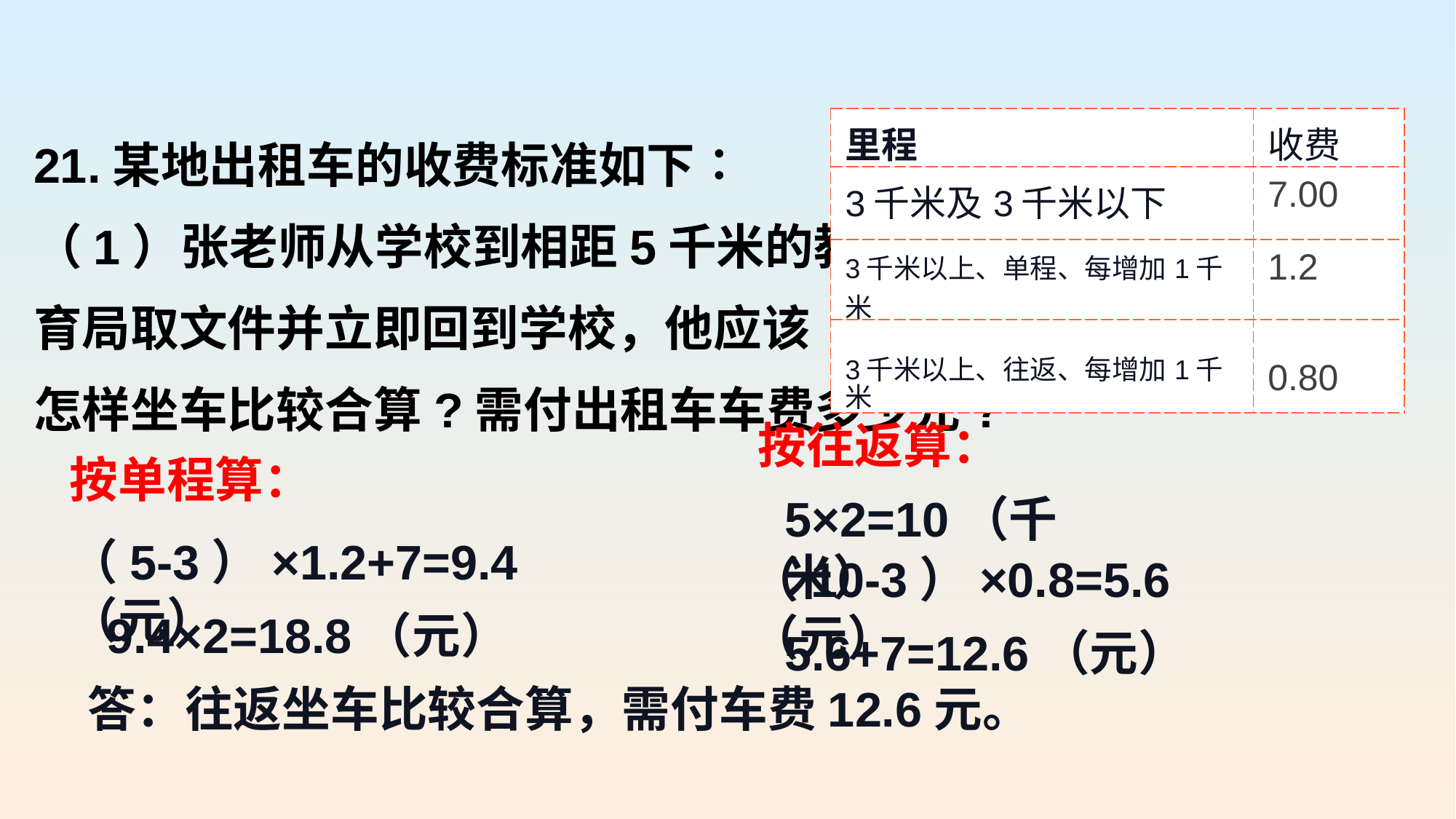

21.某地出租车的收费标准如下∶
（1）张老师从学校到相距5千米的教
育局取文件并立即回到学校，他应该
怎样坐车比较合算?需付出租车车费多少元?
| 里程 | 收费 |
| --- | --- |
| 3千米及3千米以下 | 7.00 |
| 3千米以上、单程、每增加1千米 | 1.2 |
| 3千米以上、往返、每增加1千米 | 0.80 |
按往返算：
按单程算：
5×2=10（千米）
（5-3）×1.2+7=9.4（元）
（10-3）×0.8=5.6（元）
9.4×2=18.8（元）
5.6+7=12.6（元）
答：往返坐车比较合算，需付车费12.6元。